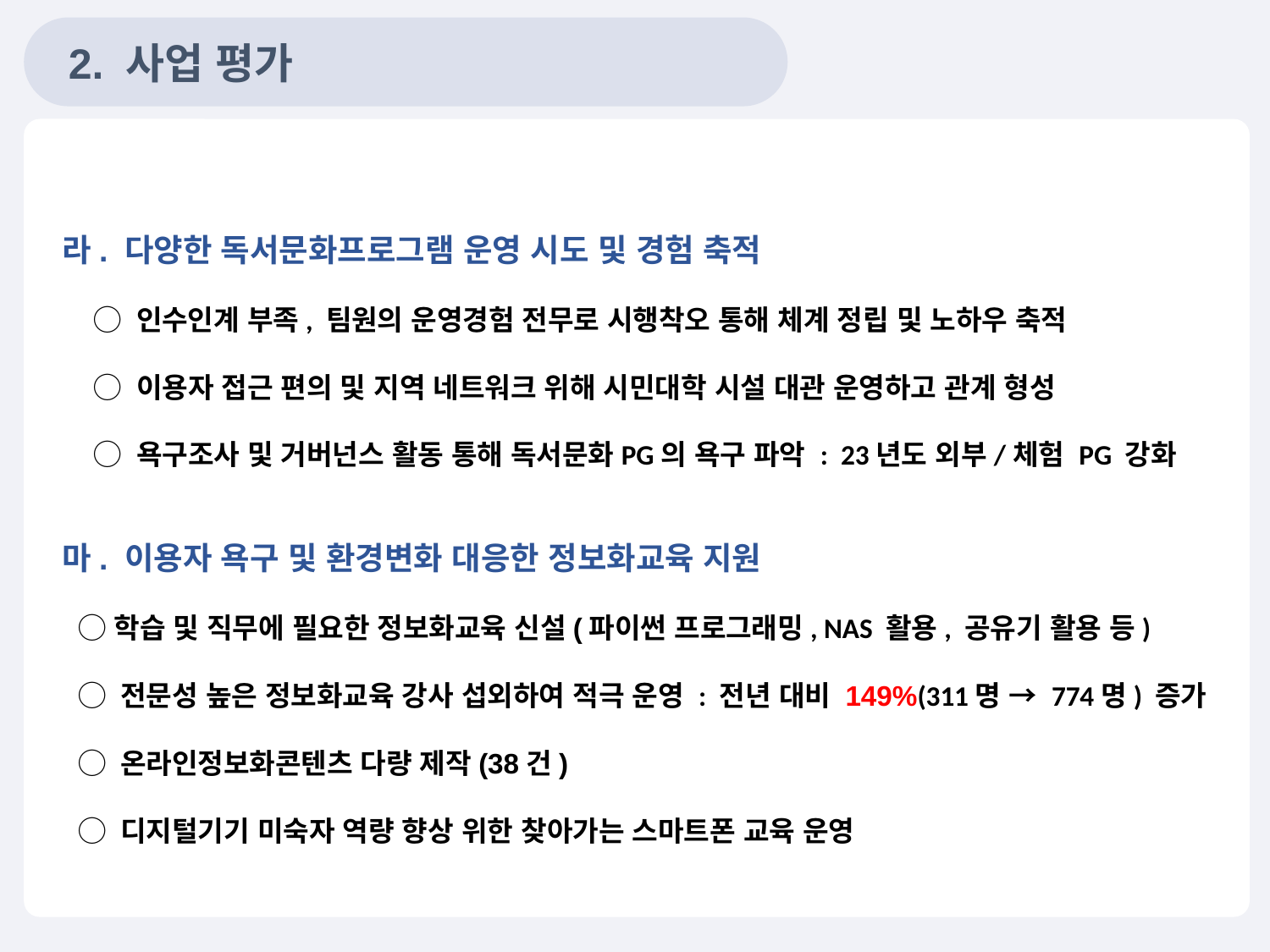

2. 사업 평가

라. 다양한 독서문화프로그램 운영 시도 및 경험 축적
    ◯ 인수인계 부족, 팀원의 운영경험 전무로 시행착오 통해 체계 정립 및 노하우 축적
    ◯ 이용자 접근 편의 및 지역 네트워크 위해 시민대학 시설 대관 운영하고 관계 형성
    ◯ 욕구조사 및 거버넌스 활동 통해 독서문화PG의 욕구 파악 :  23년도 외부/체험 PG 강화

마. 이용자 욕구 및 환경변화 대응한 정보화교육 지원
  ◯ 학습 및 직무에 필요한 정보화교육 신설(파이썬 프로그래밍, NAS 활용, 공유기 활용 등)
  ◯ 전문성 높은 정보화교육 강사 섭외하여 적극 운영 : 전년 대비 149%(311명 → 774명) 증가
  ◯ 온라인정보화콘텐츠 다량 제작(38건)
  ◯ 디지털기기 미숙자 역량 향상 위한 찾아가는 스마트폰 교육 운영